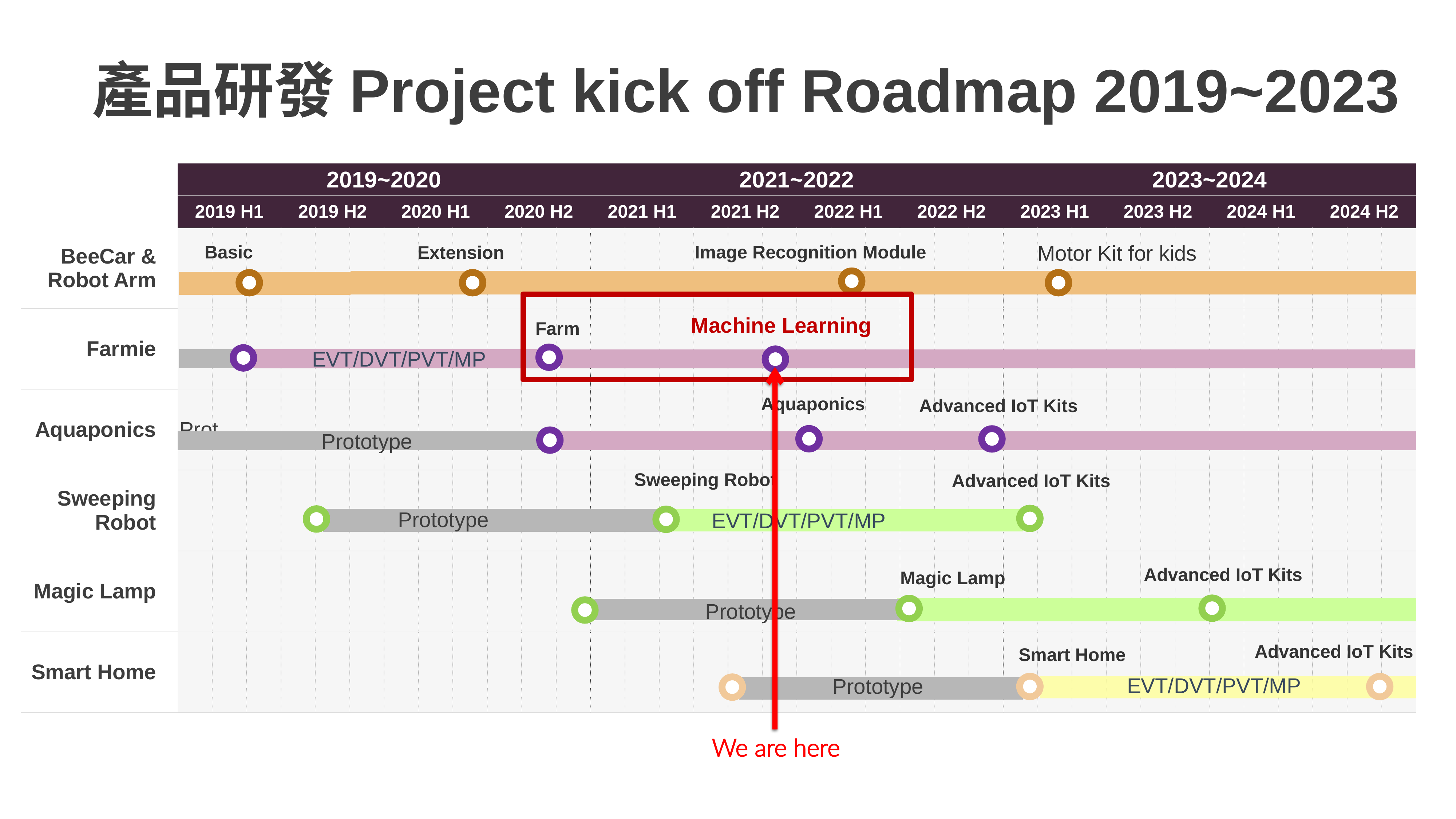

產品研發Project kick off Roadmap 2019~2023
|  | 2019~2020 |  |  |  |  |  |  |  |  |  |  |  | 2021~2022 |  |  |  |  |  |  |  |  |  |  |  | 2023~2024 |  |  |  |  |  |  |  |  |  |  |  |
| --- | --- | --- | --- | --- | --- | --- | --- | --- | --- | --- | --- | --- | --- | --- | --- | --- | --- | --- | --- | --- | --- | --- | --- | --- | --- | --- | --- | --- | --- | --- | --- | --- | --- | --- | --- | --- |
|  | 2019 H1 |  |  | 2019 H2 |  |  | 2020 H1 |  |  | 2020 H2 |  |  | 2021 H1 |  |  | 2021 H2 |  |  | 2022 H1 |  |  | 2022 H2 |  |  | 2023 H1 |  |  | 2023 H2 |  |  | 2024 H1 |  |  | 2024 H2 |  |  |
| BeeCar & Robot Arm |  |  |  |  |  |  |  |  |  |  |  |  |  |  |  |  |  |  |  |  |  |  |  |  |  |  |  |  |  |  |  |  |  |  |  |  |
| Farmie |  |  |  |  |  |  |  |  |  |  |  |  |  |  |  |  |  |  |  |  |  |  |  |  |  |  |  |  |  |  |  |  |  |  |  |  |
| Aquaponics |  |  |  |  |  |  |  |  |  |  |  |  |  |  |  |  |  |  |  |  |  |  |  |  |  |  |  |  |  |  |  |  |  |  |  |  |
| Sweeping Robot |  |  |  |  |  |  |  |  |  |  |  |  |  |  |  |  |  |  |  |  |  |  |  |  |  |  |  |  |  |  |  |  |  |  |  |  |
| Magic Lamp |  |  |  |  |  |  |  |  |  |  |  |  |  |  |  |  |  |  |  |  |  |  |  |  |  |  |  |  |  |  |  |  |  |  |  |  |
| Smart Home |  |  |  |  |  |  |  |  |  |  |  |  |  |  |  |  |  |  |  |  |  |  |  |  |  |  |  |  |  |  |  |  |  |  |  |  |
Basic
Extension
Image Recognition Module
Motor Kit for kids

Machine Learning
Farm
EVT/DVT/PVT/MP

Aquaponics
Advanced IoT Kits
Prot.
Prototype

Sweeping Robot
Advanced IoT Kits
Prototype
EVT/DVT/PVT/MP

Advanced IoT Kits
Magic Lamp
Prototype

Advanced IoT Kits
Smart Home
Prototype

EVT/DVT/PVT/MP

We are here